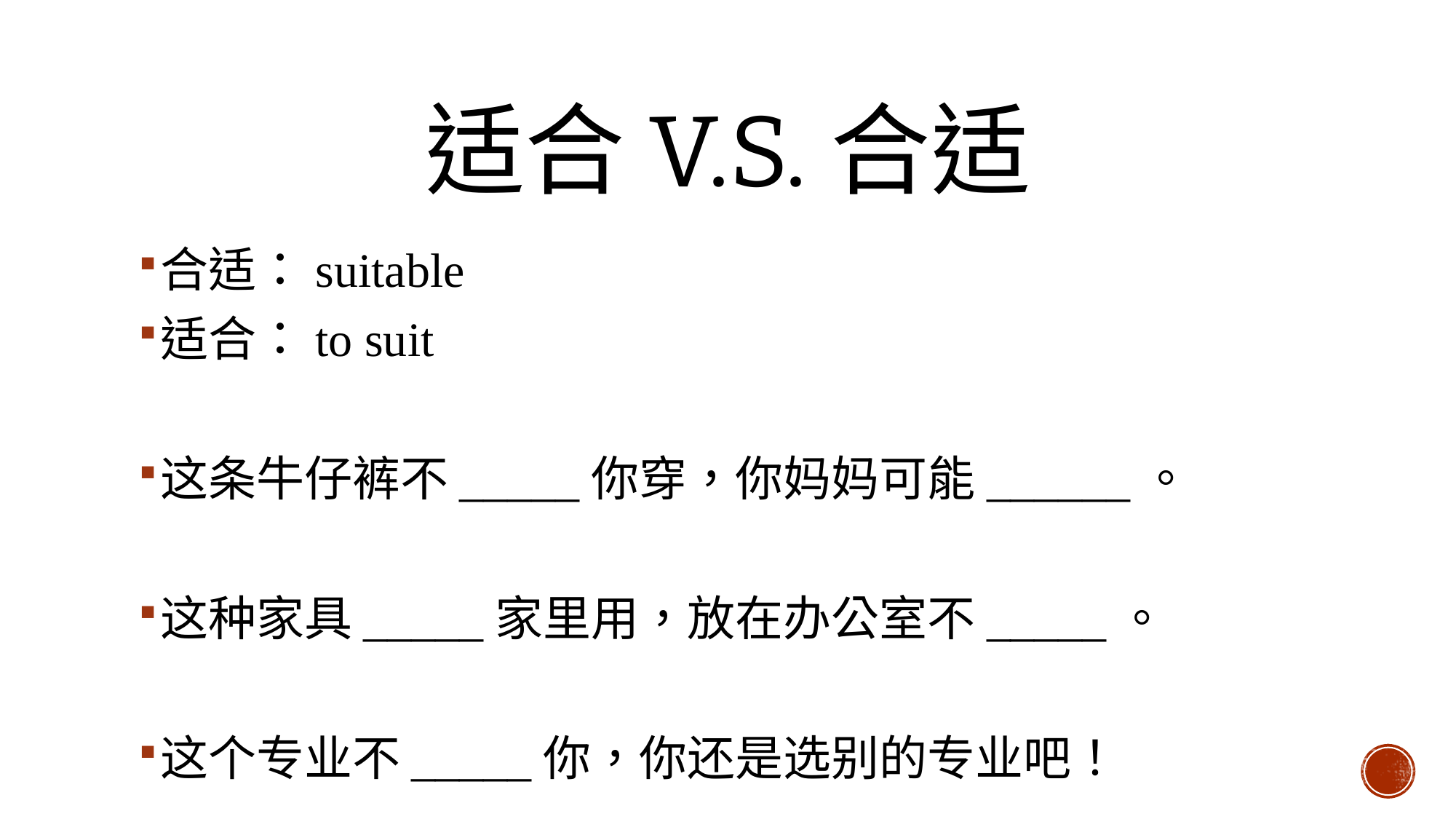

# 适合v.s.合适
合适：suitable
适合：to suit

这条牛仔裤不_____你穿，你妈妈可能______。

这种家具_____家里用，放在办公室不_____。

这个专业不_____你，你还是选别的专业吧！